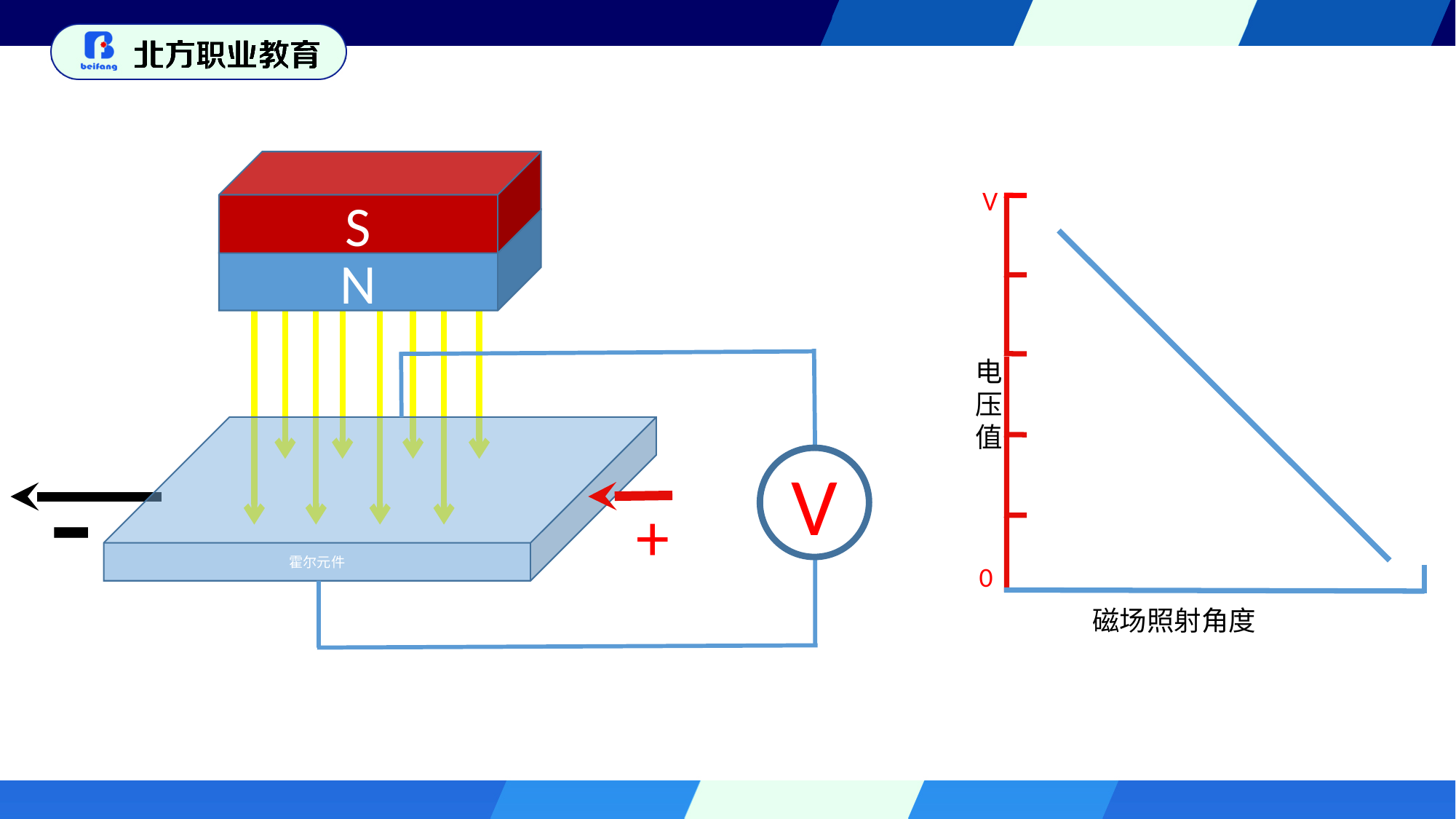

S
N
V
0
电压值
霍尔元件
-
V
+
磁场照射角度